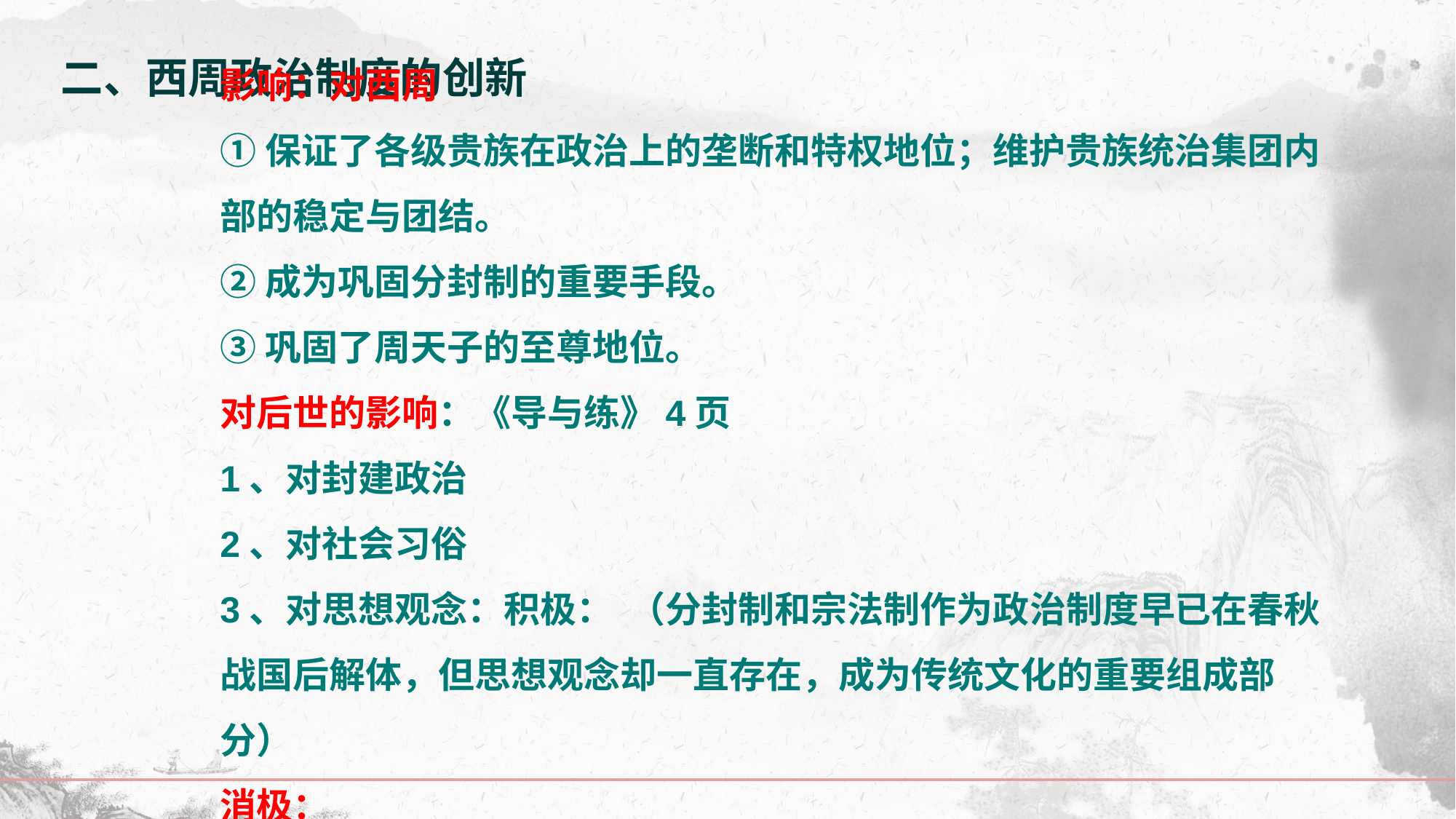

二、西周政治制度的创新
影响：对西周
①保证了各级贵族在政治上的垄断和特权地位；维护贵族统治集团内部的稳定与团结。
②成为巩固分封制的重要手段。
③巩固了周天子的至尊地位。
对后世的影响：《导与练》4页
1、对封建政治
2、对社会习俗
3、对思想观念：积极：  （分封制和宗法制作为政治制度早已在春秋战国后解体，但思想观念却一直存在，成为传统文化的重要组成部分）
消极：